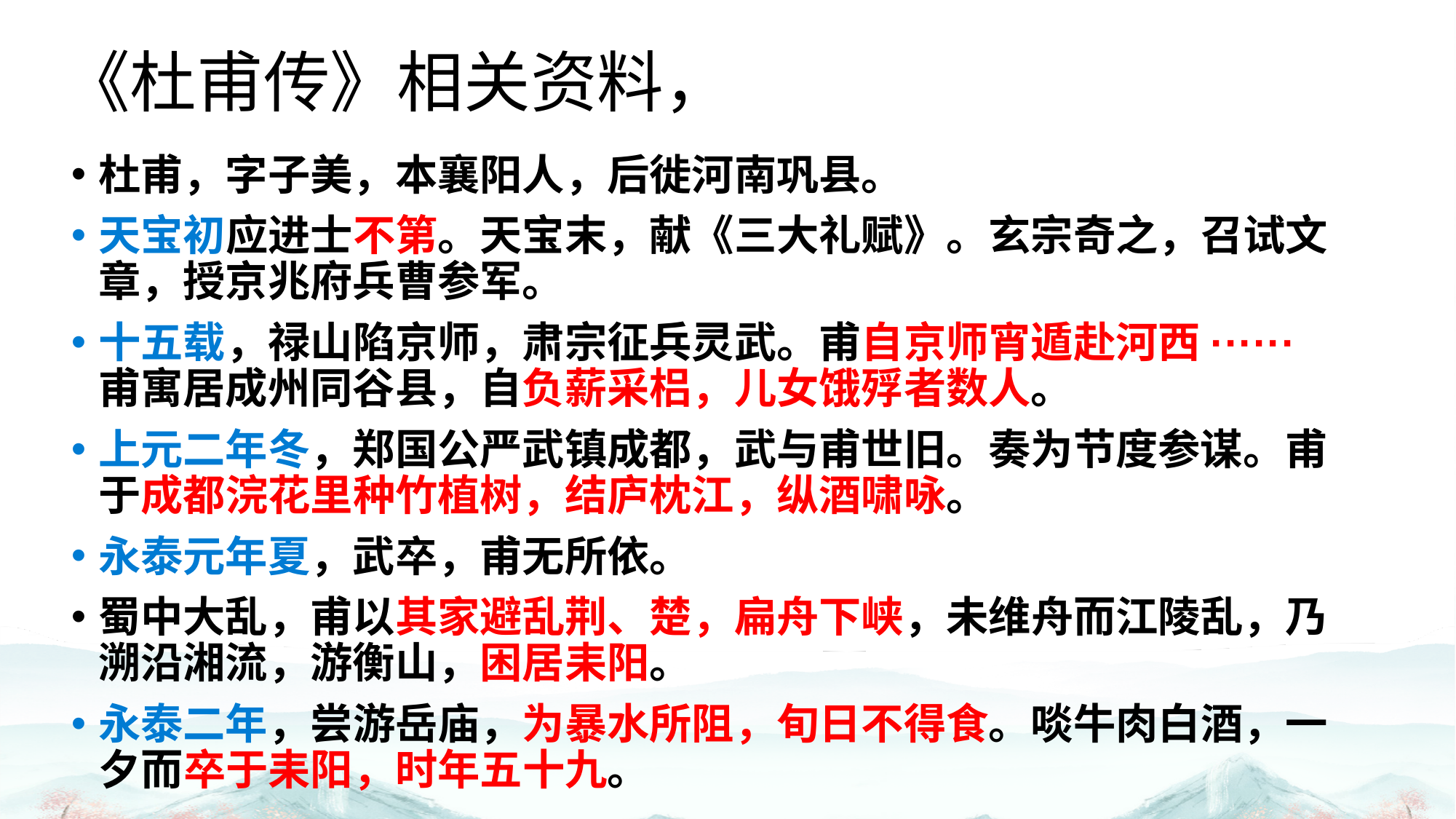

# 《杜甫传》相关资料，
杜甫，字子美，本襄阳人，后徙河南巩县。
天宝初应进士不第。天宝末，献《三大礼赋》。玄宗奇之，召试文章，授京兆府兵曹参军。
十五载，禄山陷京师，肃宗征兵灵武。甫自京师宵遁赴河西······甫寓居成州同谷县，自负薪采梠，儿女饿殍者数人。
上元二年冬，郑国公严武镇成都，武与甫世旧。奏为节度参谋。甫于成都浣花里种竹植树，结庐枕江，纵酒啸咏。
永泰元年夏，武卒，甫无所依。
蜀中大乱，甫以其家避乱荆、楚，扁舟下峡，未维舟而江陵乱，乃溯沿湘流，游衡山，困居耒阳。
永泰二年，尝游岳庙，为暴水所阻，旬日不得食。啖牛肉白酒，一夕而卒于耒阳，时年五十九。